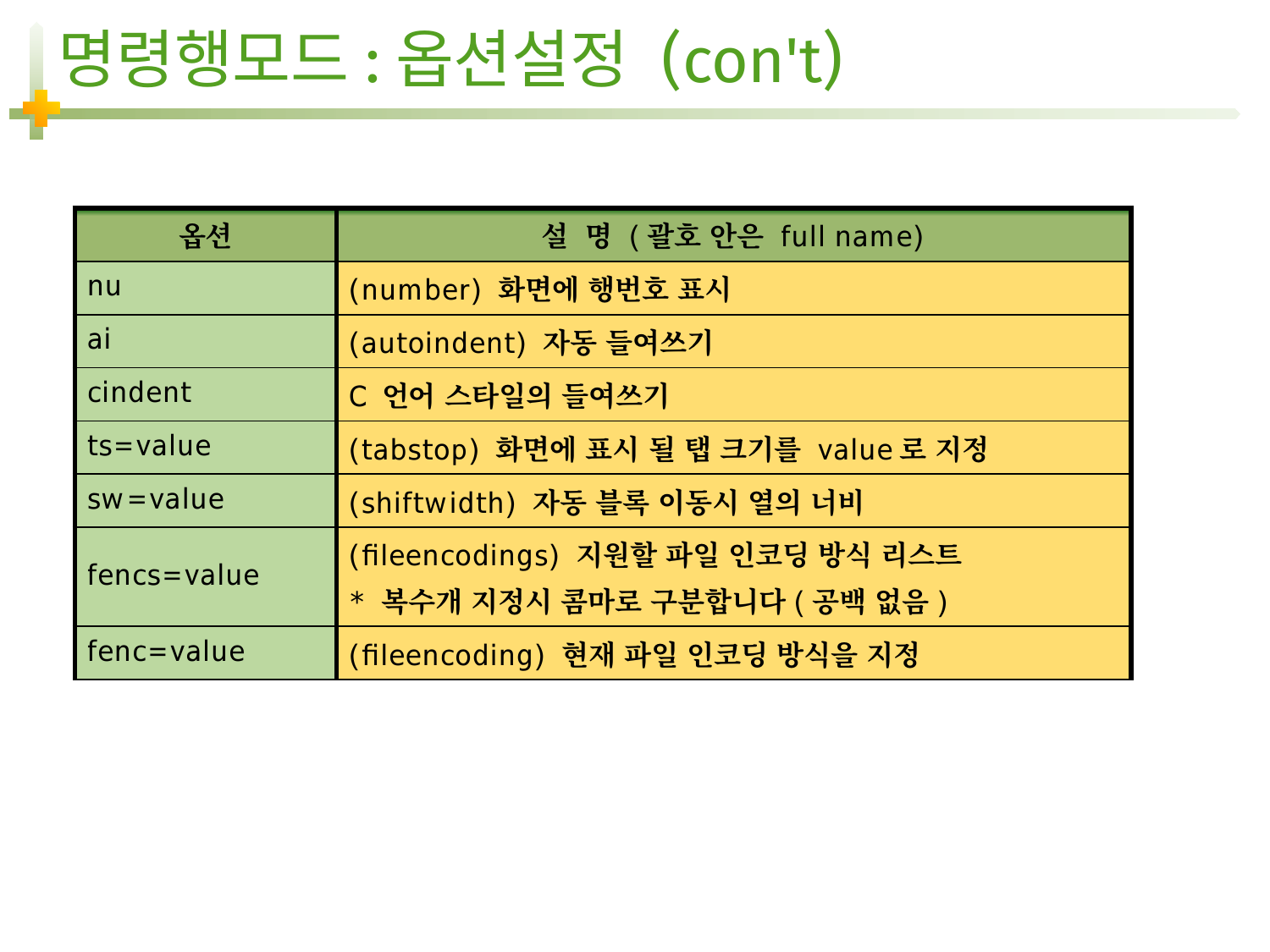

# 명령행모드:옵션설정 (con't)
주로 사용하는 옵션
| 옵션 | 설 명 (괄호 안은 full name) |
| --- | --- |
| nu | (number) 화면에 행번호 표시 |
| ai | (autoindent) 자동 들여쓰기 |
| cindent | C 언어 스타일의 들여쓰기 |
| ts=value | (tabstop) 화면에 표시 될 탭 크기를 value로 지정 |
| sw=value | (shiftwidth) 자동 블록 이동시 열의 너비 |
| fencs=value | (fileencodings) 지원할 파일 인코딩 방식 리스트 \* 복수개 지정시 콤마로 구분합니다(공백 없음) |
| fenc=value | (fileencoding) 현재 파일 인코딩 방식을 지정 |